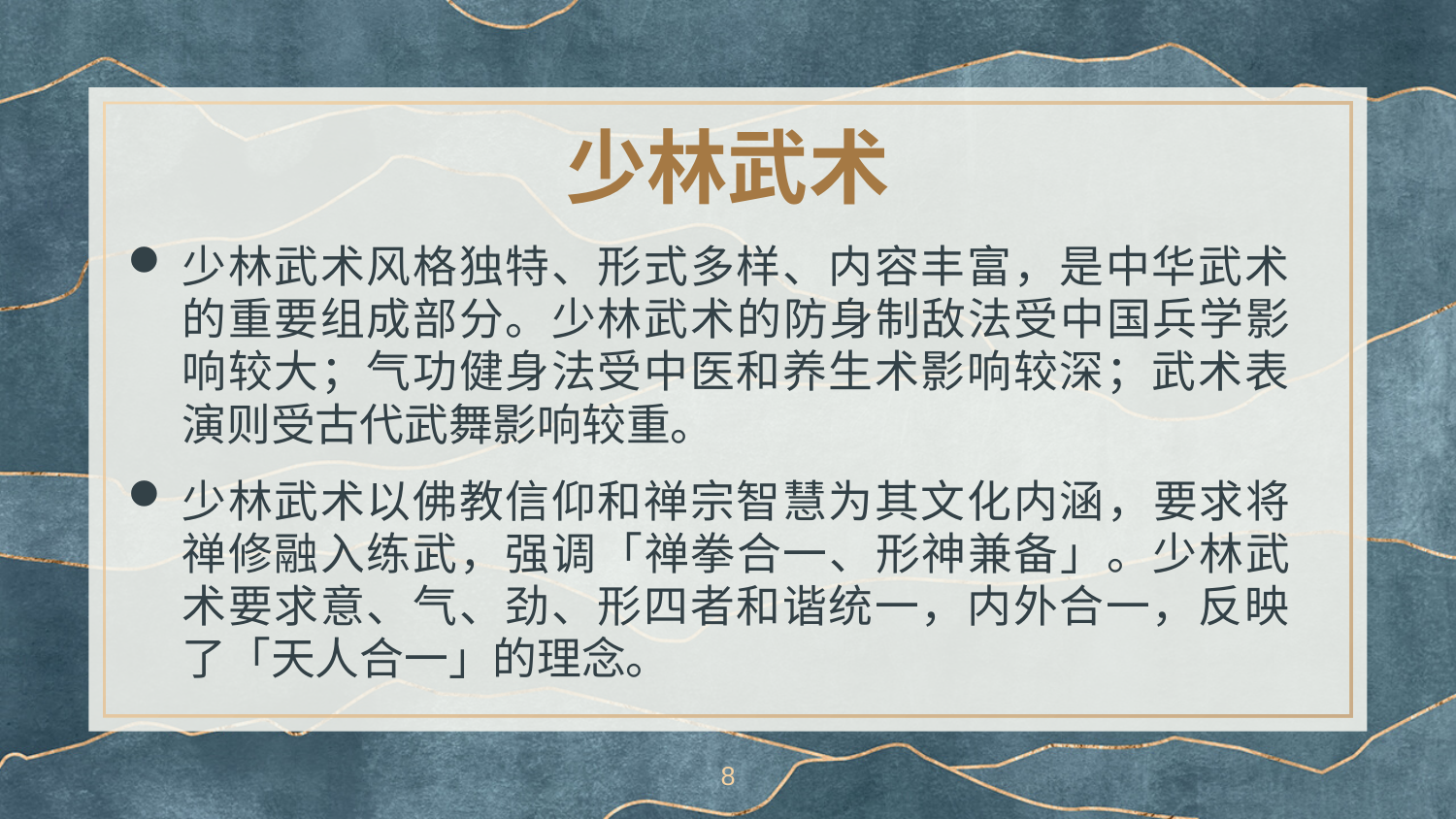

# 少林武术
少林武术风格独特、形式多样、内容丰富，是中华武术的重要组成部分。少林武术的防身制敌法受中国兵学影响较大；气功健身法受中医和养生术影响较深；武术表演则受古代武舞影响较重。
少林武术以佛教信仰和禅宗智慧为其文化内涵，要求将禅修融入练武，强调「禅拳合一、形神兼备」。少林武术要求意、气、劲、形四者和谐统一，内外合一，反映了「天人合一」的理念。

8